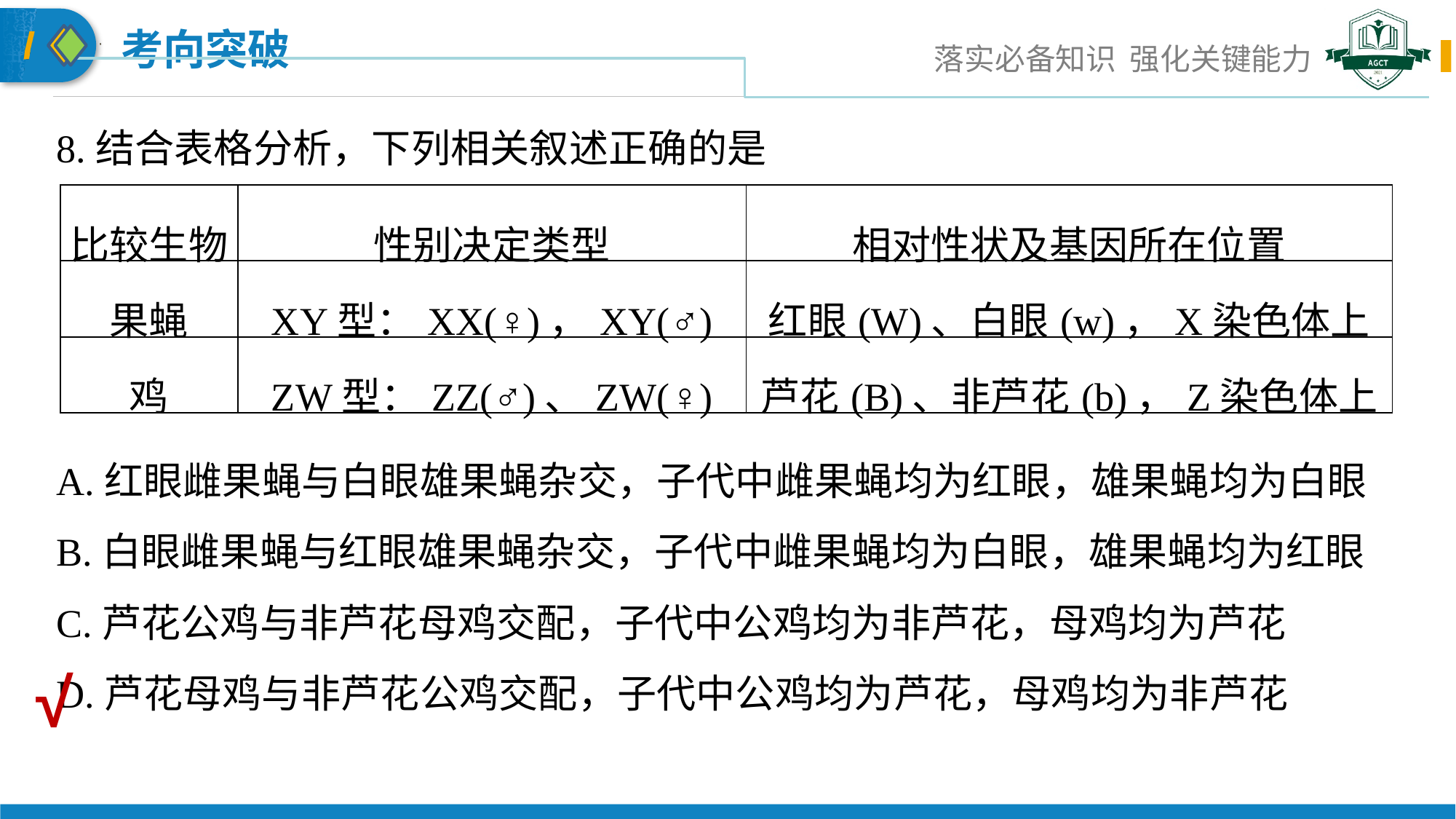

8.结合表格分析，下列相关叙述正确的是
| 比较生物 | 性别决定类型 | 相对性状及基因所在位置 |
| --- | --- | --- |
| 果蝇 | XY型：XX(♀)，XY(♂) | 红眼(W)、白眼(w)，X染色体上 |
| 鸡 | ZW型：ZZ(♂)、ZW(♀) | 芦花(B)、非芦花(b)，Z染色体上 |
A.红眼雌果蝇与白眼雄果蝇杂交，子代中雌果蝇均为红眼，雄果蝇均为白眼
B.白眼雌果蝇与红眼雄果蝇杂交，子代中雌果蝇均为白眼，雄果蝇均为红眼
C.芦花公鸡与非芦花母鸡交配，子代中公鸡均为非芦花，母鸡均为芦花
D.芦花母鸡与非芦花公鸡交配，子代中公鸡均为芦花，母鸡均为非芦花
√